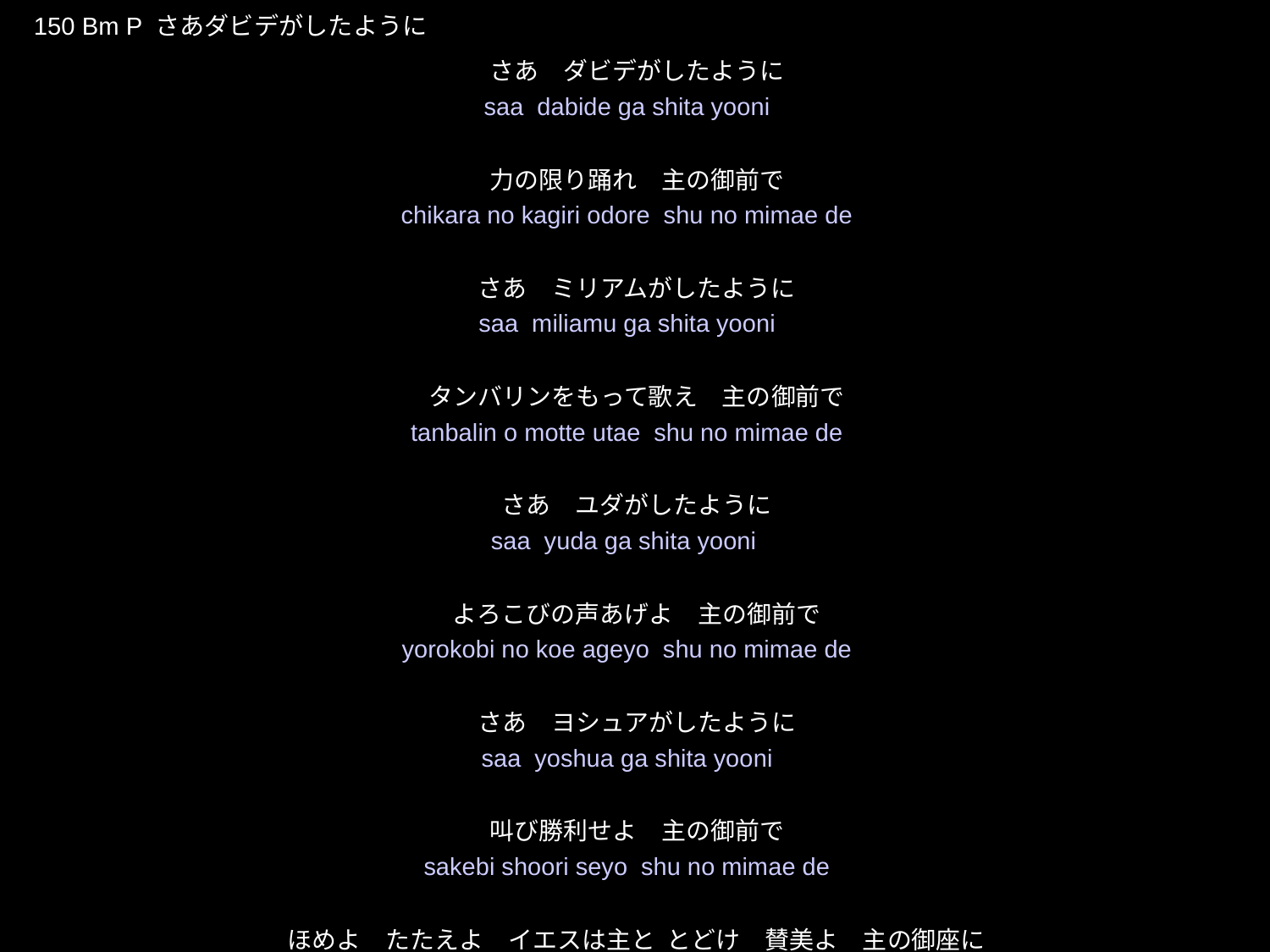

さあだびでがしたように
★P
150 Bm P さあダビデがしたように
さあ　ダビデがしたように
力の限り踊れ　主の御前で
さあ　ミリアムがしたように
タンバリンをもって歌え　主の御前で
さあ　ユダがしたように
よろこびの声あげよ　主の御前で
さあ　ヨシュアがしたように
叫び勝利せよ　主の御前で
ほめよ　たたえよ　イエスは主と  とどけ　賛美よ　主の御座に
★５
saa  dabide ga shita yooni
chikara no kagiri odore  shu no mimae de
saa  miliamu ga shita yooni
tanbalin o motte utae  shu no mimae de
saa  yuda ga shita yooni
yorokobi no koe ageyo  shu no mimae de
saa  yoshua ga shita yooni
sakebi shoori seyo  shu no mimae de
homeyo  tataeyo  iesu wa shu to todoke  sanbi yo  shu no miza ni